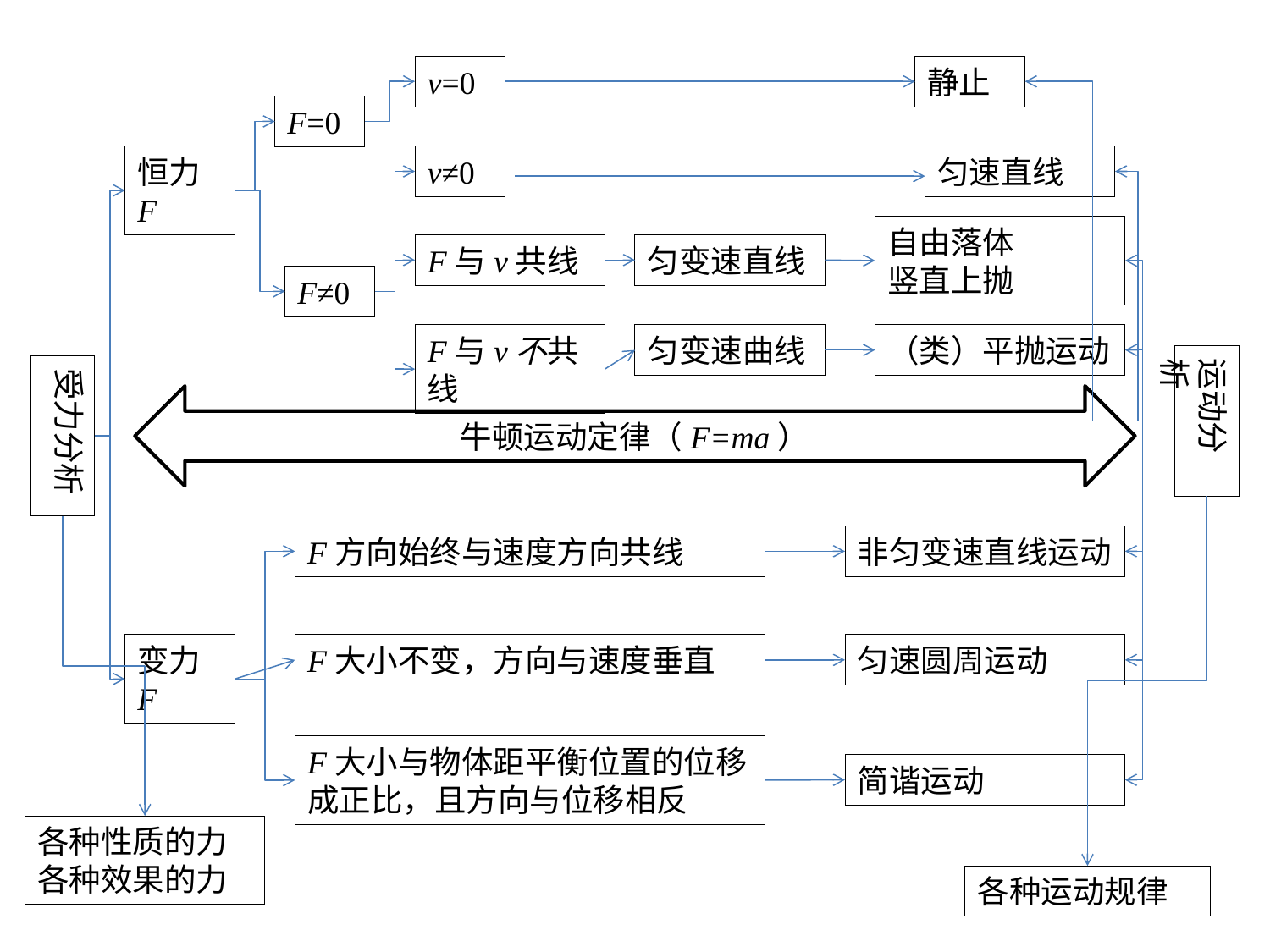

v=0
静止
F=0
恒力F
v≠0
匀速直线
自由落体
竖直上抛
F与v共线
匀变速直线
F≠0
F与v不共线
匀变速曲线
（类）平抛运动
运动分析
受力分析
牛顿运动定律（F=ma）
F方向始终与速度方向共线
非匀变速直线运动
变力F
F大小不变，方向与速度垂直
匀速圆周运动
F大小与物体距平衡位置的位移成正比，且方向与位移相反
简谐运动
各种性质的力
各种效果的力
各种运动规律